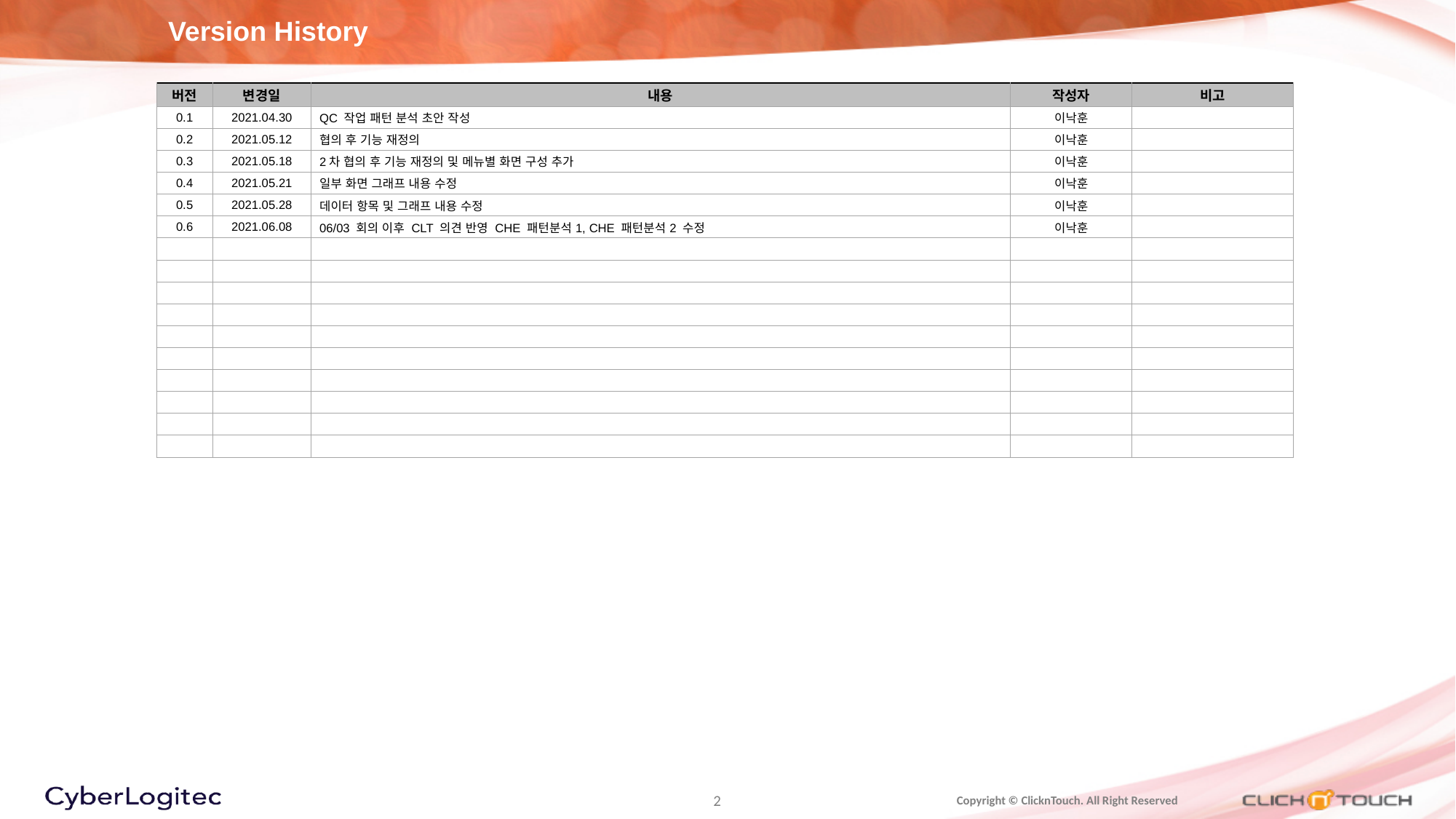

Version History
| 버전 | 변경일 | 내용 | 작성자 | 비고 |
| --- | --- | --- | --- | --- |
| 0.1 | 2021.04.30 | QC 작업 패턴 분석 초안 작성 | 이낙훈 |  |
| 0.2 | 2021.05.12 | 협의 후 기능 재정의 | 이낙훈 |  |
| 0.3 | 2021.05.18 | 2차 협의 후 기능 재정의 및 메뉴별 화면 구성 추가 | 이낙훈 |  |
| 0.4 | 2021.05.21 | 일부 화면 그래프 내용 수정 | 이낙훈 |  |
| 0.5 | 2021.05.28 | 데이터 항목 및 그래프 내용 수정 | 이낙훈 |  |
| 0.6 | 2021.06.08 | 06/03 회의 이후 CLT 의견 반영 CHE 패턴분석1, CHE 패턴분석2 수정 | 이낙훈 |  |
|  |  |  |  |  |
|  |  |  |  |  |
|  |  |  |  |  |
|  |  |  |  |  |
|  |  |  |  |  |
|  |  |  |  |  |
|  |  |  |  |  |
|  |  |  |  |  |
|  |  |  |  |  |
|  |  |  |  |  |